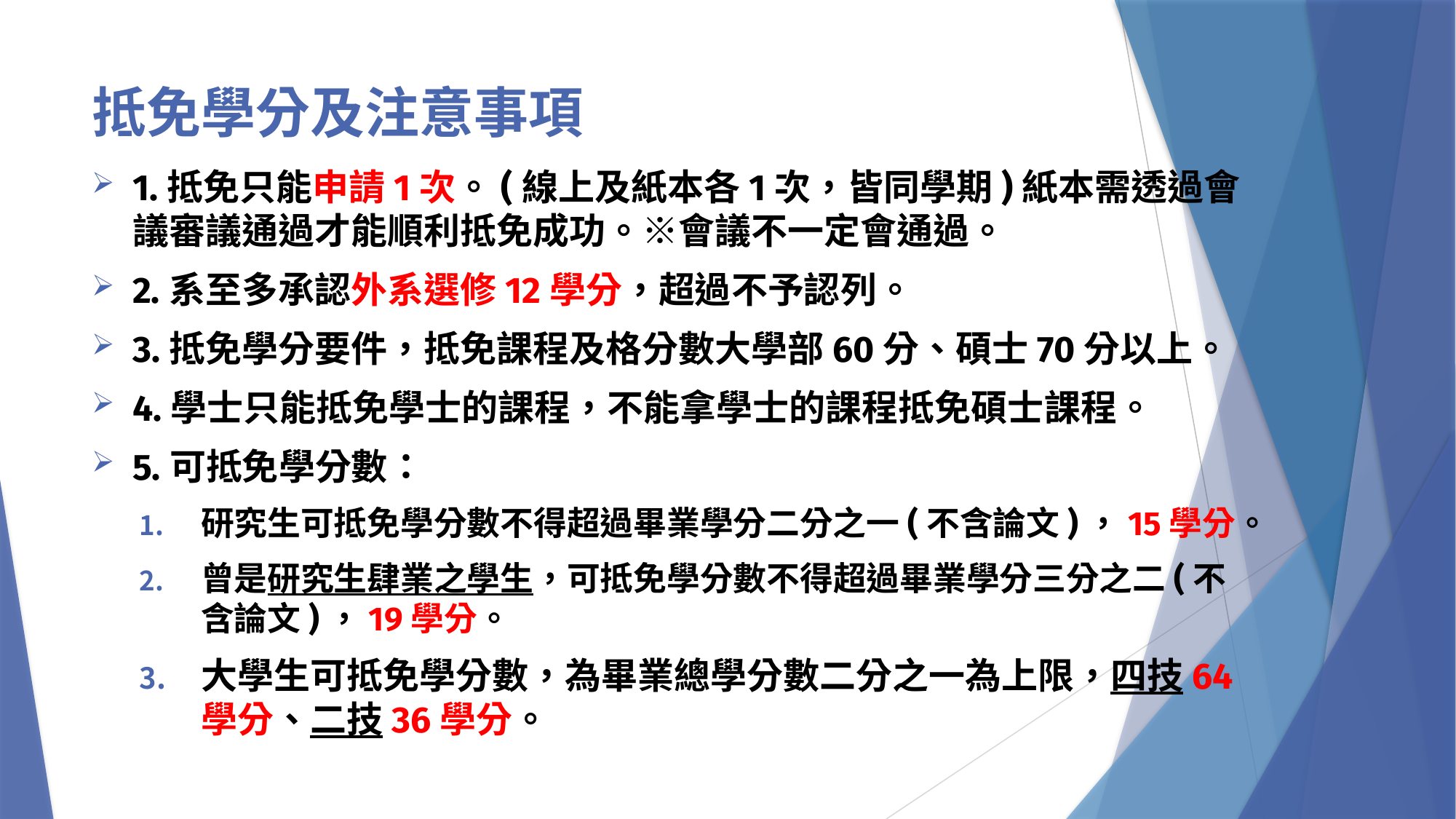

# 抵免學分及注意事項
1.抵免只能申請1次。(線上及紙本各1次，皆同學期)紙本需透過會議審議通過才能順利抵免成功。※會議不一定會通過。
2.系至多承認外系選修12學分，超過不予認列。
3.抵免學分要件，抵免課程及格分數大學部60分、碩士70分以上。
4.學士只能抵免學士的課程，不能拿學士的課程抵免碩士課程。
5.可抵免學分數：
研究生可抵免學分數不得超過畢業學分二分之一(不含論文)，15學分。
曾是研究生肆業之學生，可抵免學分數不得超過畢業學分三分之二(不含論文)，19學分。
大學生可抵免學分數，為畢業總學分數二分之一為上限，四技64學分、二技36學分。